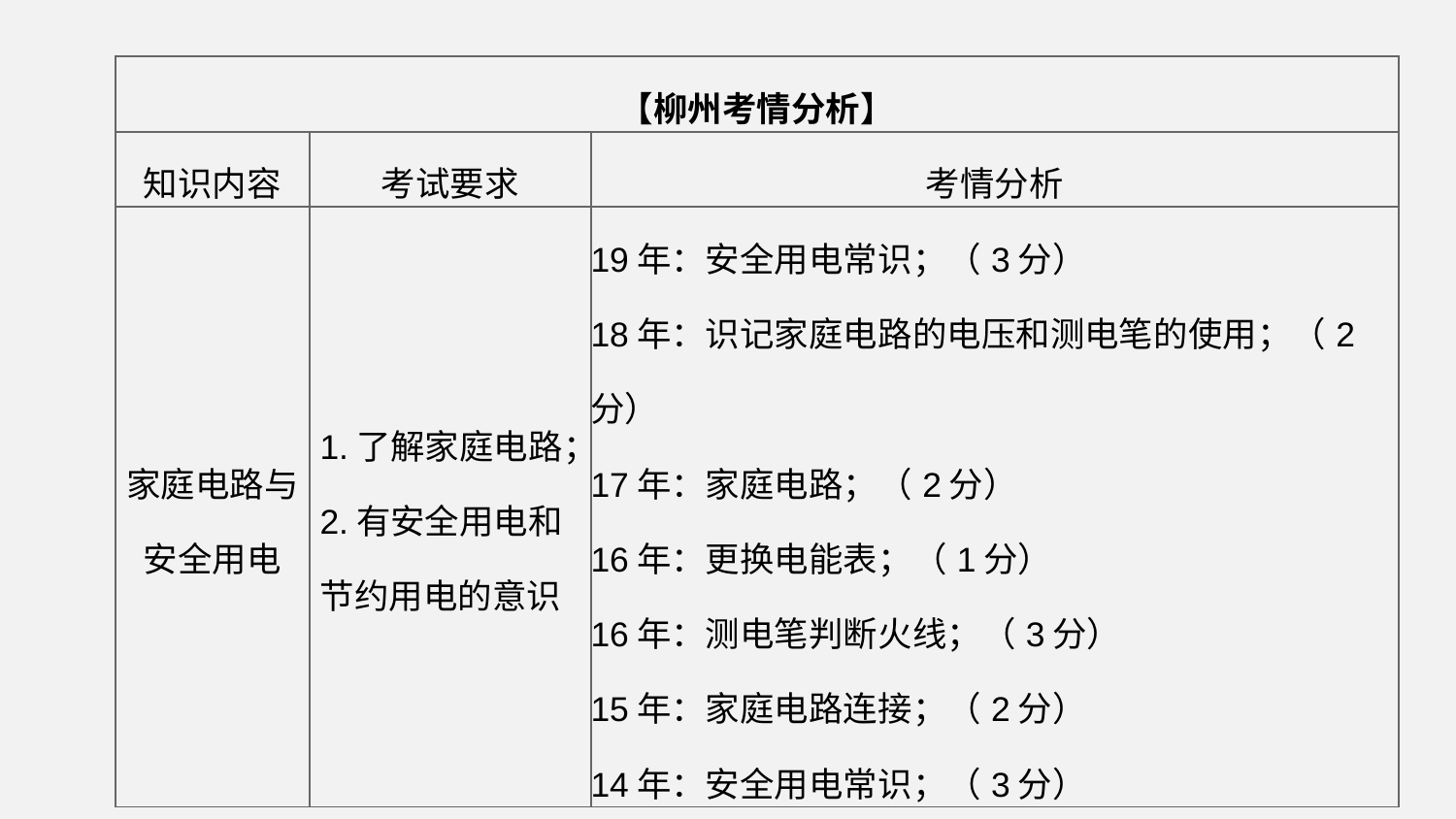

| 【柳州考情分析】 |  |  |
| --- | --- | --- |
| 知识内容 | 考试要求 | 考情分析 |
| 家庭电路与 安全用电 | 1.了解家庭电路； 2.有安全用电和节约用电的意识 | 19年：安全用电常识；（3分） 18年：识记家庭电路的电压和测电笔的使用；（2分） 17年：家庭电路；（2分） 16年：更换电能表；（1分） 16年：测电笔判断火线；（3分） 15年：家庭电路连接；（2分） 14年：安全用电常识；（3分） |